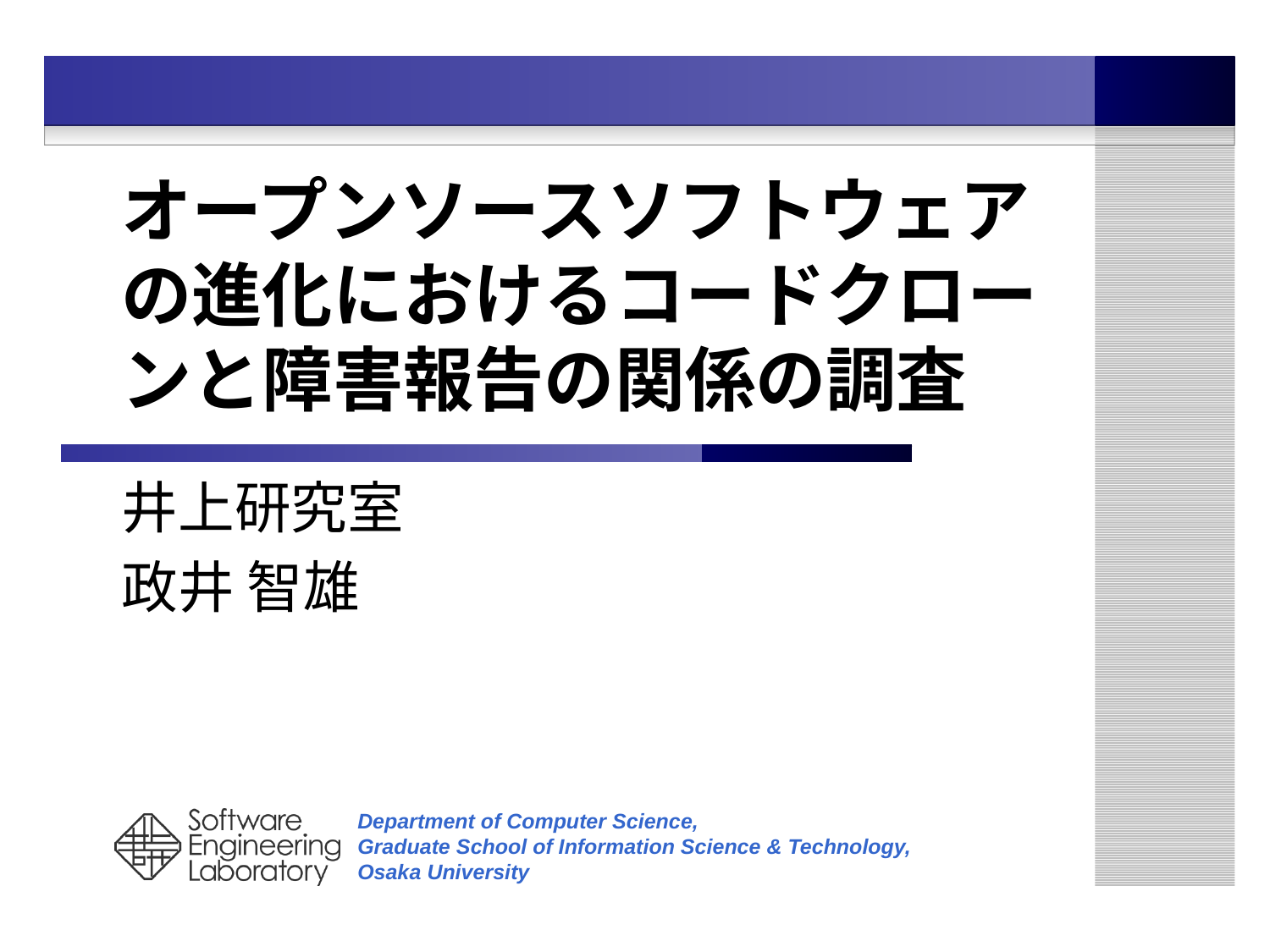

# オープンソースソフトウェアの進化におけるコードクローンと障害報告の関係の調査
井上研究室
政井 智雄